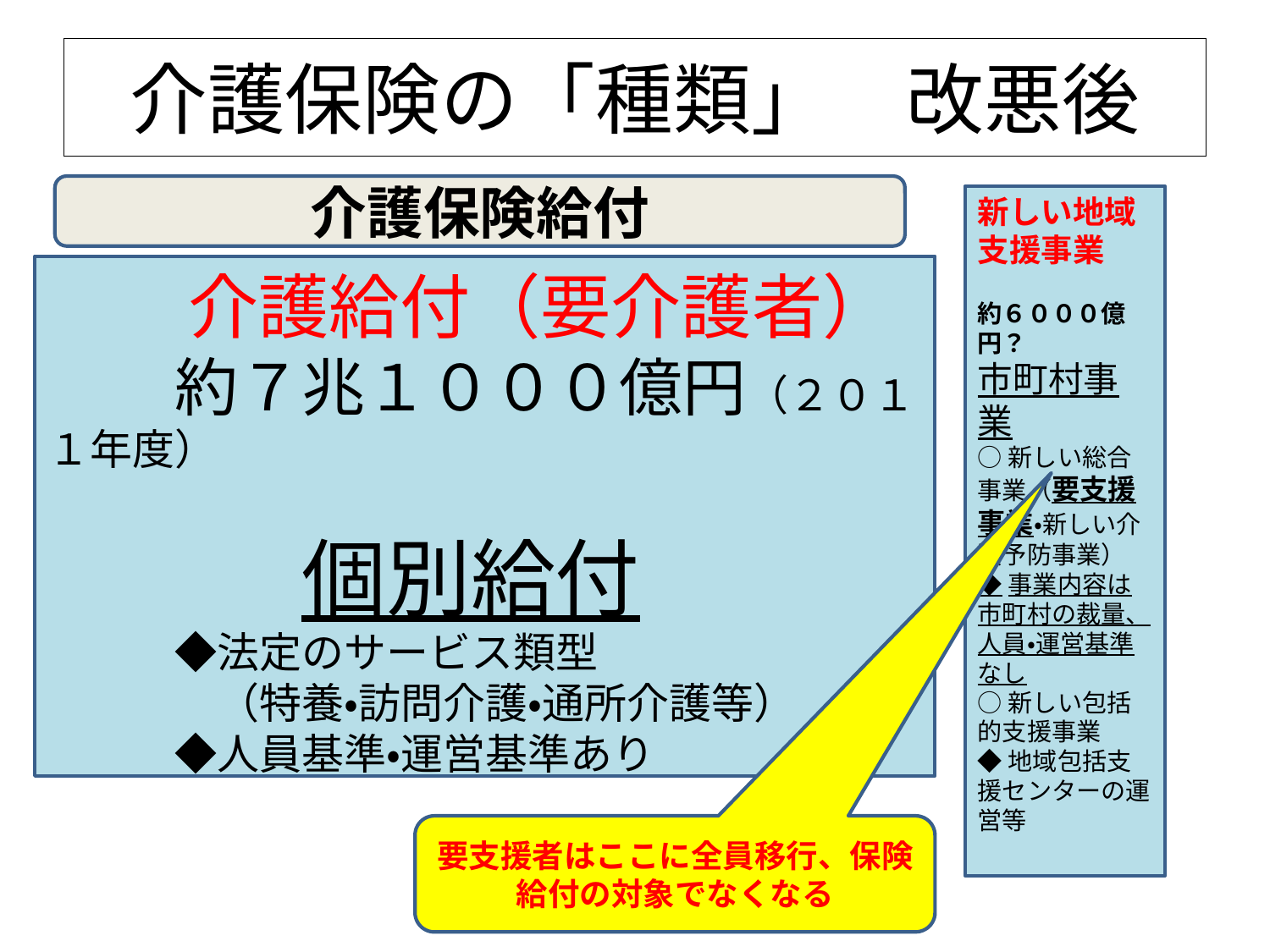

# 介護保険の「種類」　改悪後
介護保険給付
新しい地域支援事業

約６０００億円？
市町村事業
○新しい総合事業（要支援事業・新しい介護予防事業）
◆事業内容は市町村の裁量、人員・運営基準なし
○新しい包括的支援事業
◆地域包括支援センターの運営等

　　介護給付（要介護者）
　　約７兆１０００億円（２０１１年度）

　　　個別給付
　　　◆法定のサービス類型
　　　　（特養・訪問介護・通所介護等）
　　　◆人員基準・運営基準あり
要支援者はここに全員移行、保険給付の対象でなくなる